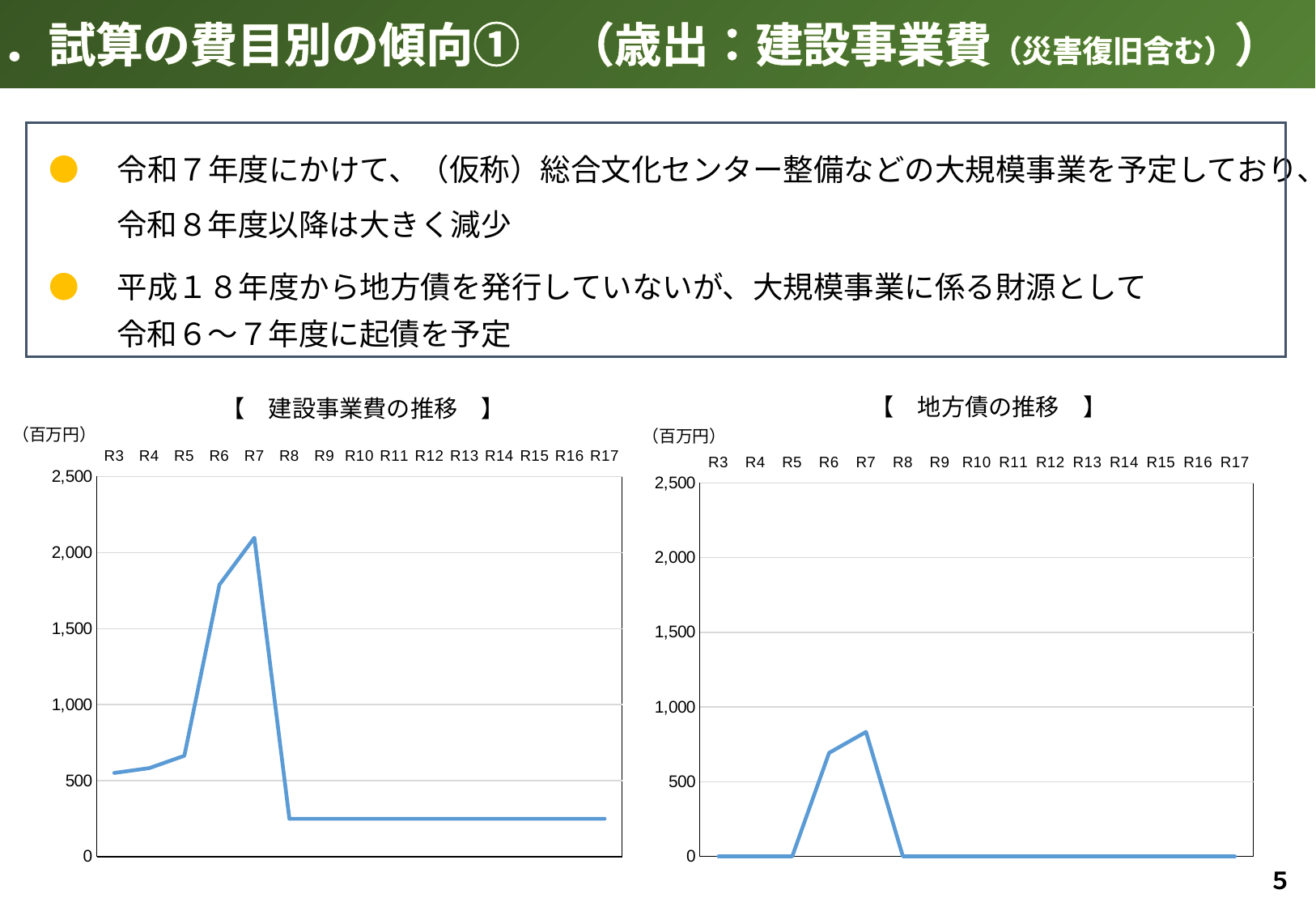

４．試算の費目別の傾向①　（歳出：建設事業費（災害復旧含む））

●　令和７年度にかけて、（仮称）総合文化センター整備などの大規模事業を予定しており、
　　 令和８年度以降は大きく減少

●　平成１８年度から地方債を発行していないが、大規模事業に係る財源として
　　 令和６～７年度に起債を予定
【　地方債の推移　】
【　建設事業費の推移　】
（百万円）
（百万円）

### Chart

| Category |  |
|---|---|
| R3 | 0.0 |
| R4 | 0.0 |
| R5 | 0.0 |
| R6 | 693.0 |
| R7 | 833.0 |
| R8 | 0.0 |
| R9 | 0.0 |
| R10 | 0.0 |
| R11 | 0.0 |
| R12 | 0.0 |
| R13 | 0.0 |
| R14 | 0.0 |
| R15 | 0.0 |
| R16 | 0.0 |
| R17 | 0.0 |

### Chart

| Category |  |
|---|---|
| R3 | 550.0 |
| R4 | 582.0 |
| R5 | 663.0 |
| R6 | 1788.0 |
| R7 | 2098.0 |
| R8 | 248.0 |
| R9 | 248.0 |
| R10 | 248.0 |
| R11 | 248.0 |
| R12 | 248.0 |
| R13 | 248.0 |
| R14 | 248.0 |
| R15 | 248.0 |
| R16 | 248.0 |
| R17 | 248.0 |
５